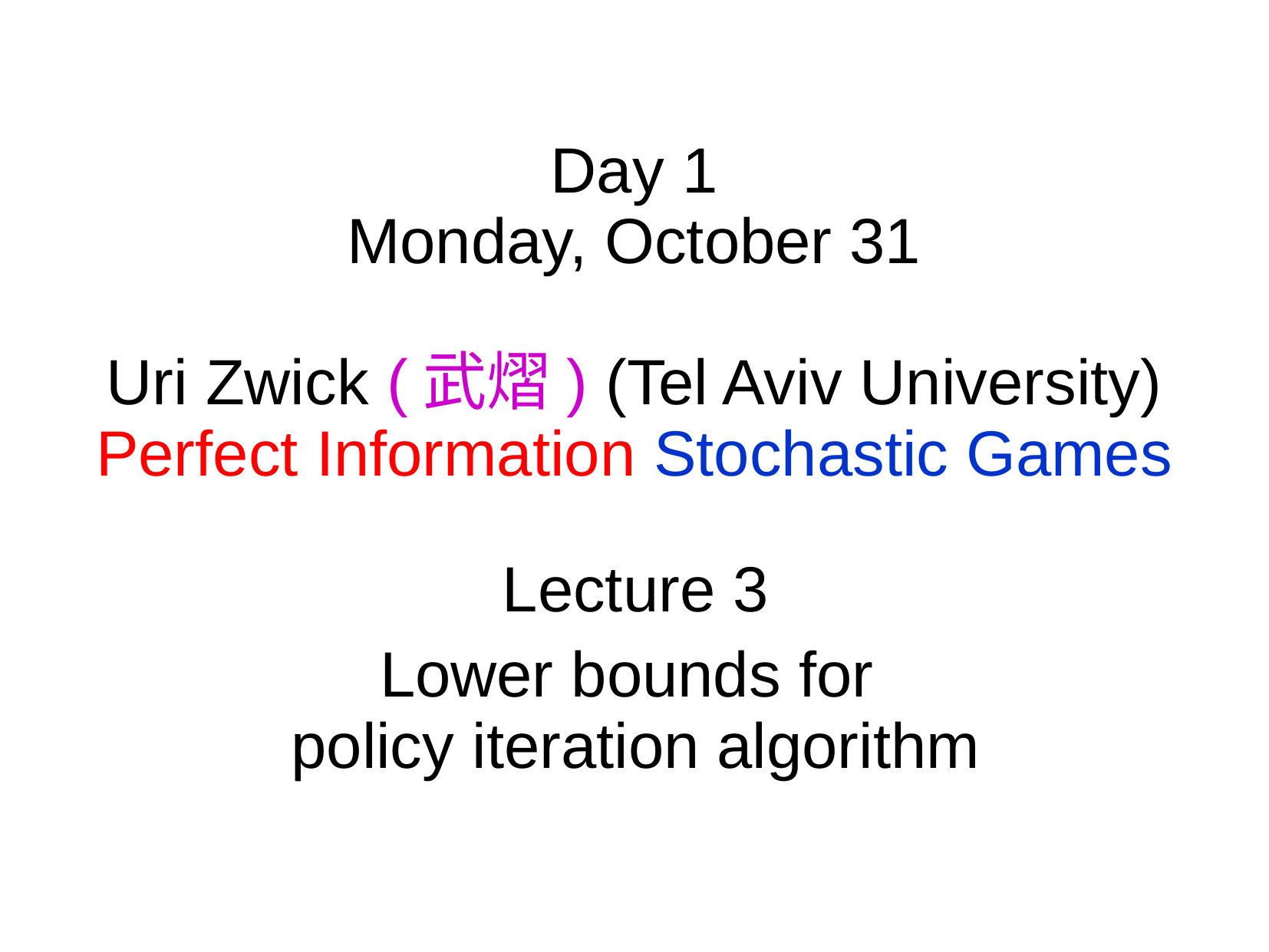

# Day 1 Monday, October 31
Uri Zwick (武熠) (Tel Aviv University)
Perfect Information Stochastic Games
Lecture 3
Lower bounds for
policy iteration algorithm